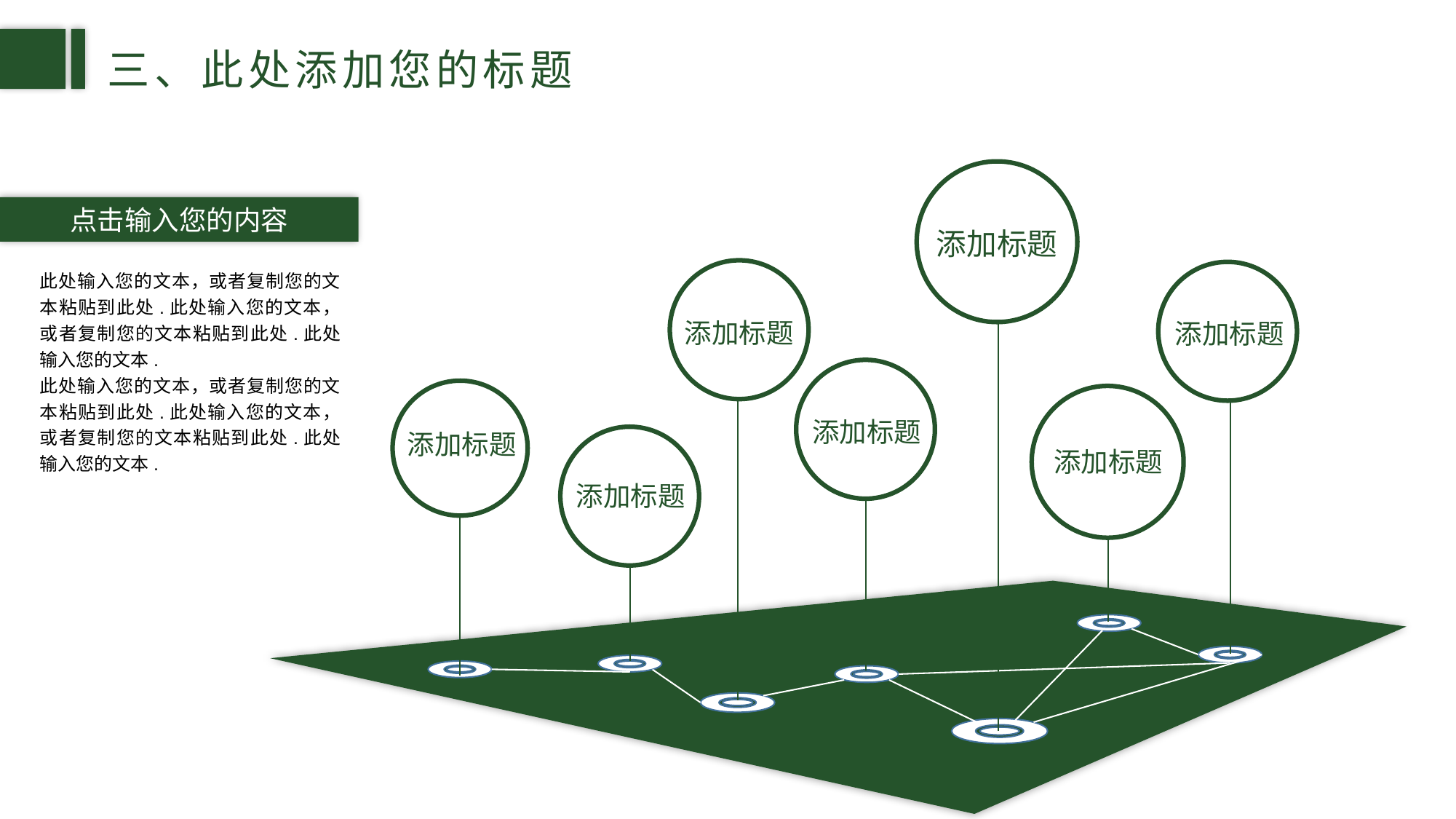

三、此处添加您的标题

点击输入您的内容
添加标题
此处输入您的文本，或者复制您的文本粘贴到此处.此处输入您的文本，或者复制您的文本粘贴到此处.此处输入您的文本.
此处输入您的文本，或者复制您的文本粘贴到此处.此处输入您的文本，或者复制您的文本粘贴到此处.此处输入您的文本.

添加标题
添加标题

添加标题
添加标题

添加标题
添加标题